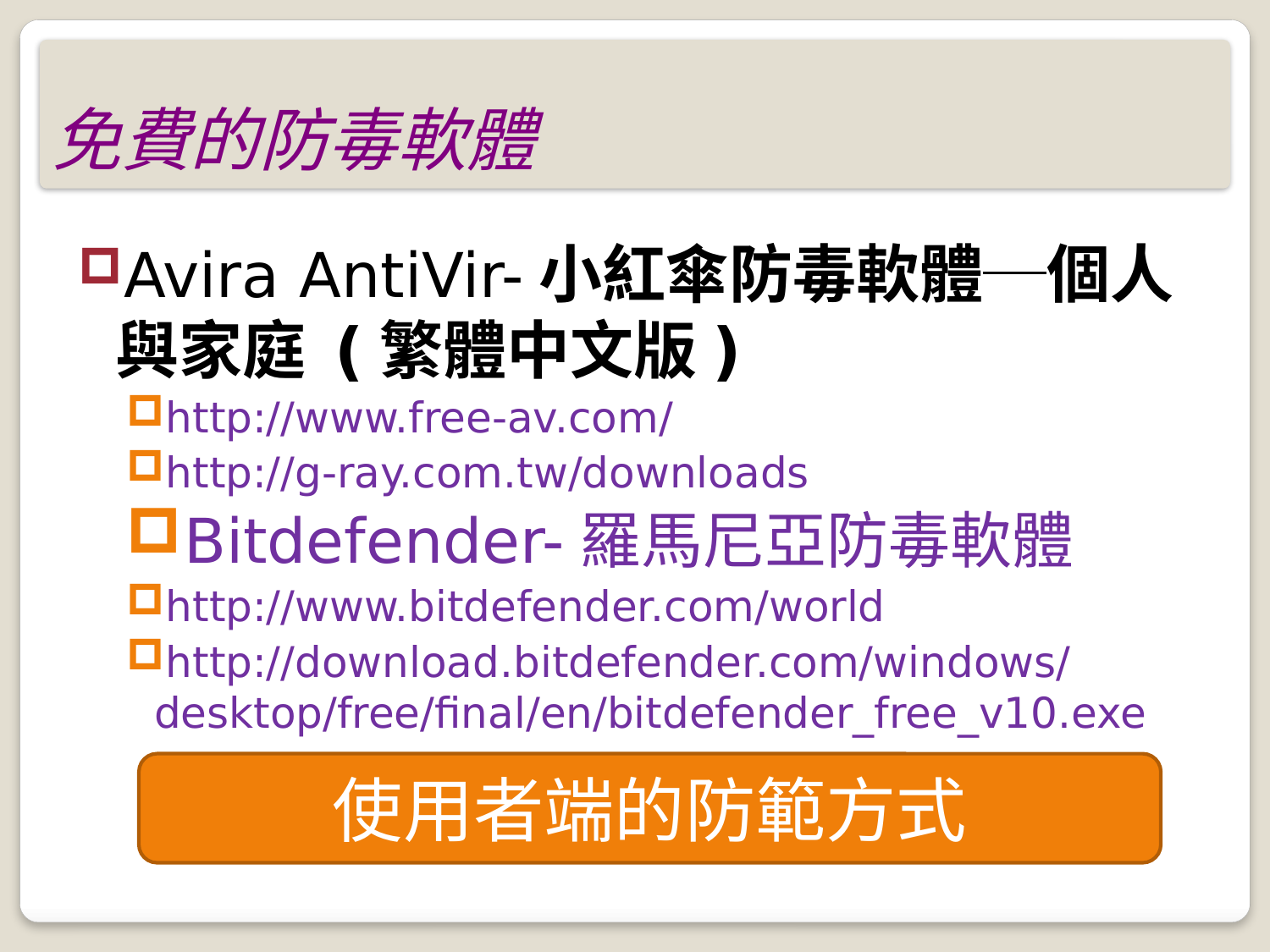

# 免費的防毒軟體

Avira AntiVir-小紅傘防毒軟體─個人與家庭 (繁體中文版)
http://www.free-av.com/
http://g-ray.com.tw/downloads
Bitdefender-羅馬尼亞防毒軟體
http://www.bitdefender.com/world
http://download.bitdefender.com/windows/desktop/free/final/en/bitdefender_free_v10.exe
使用者端的防範方式